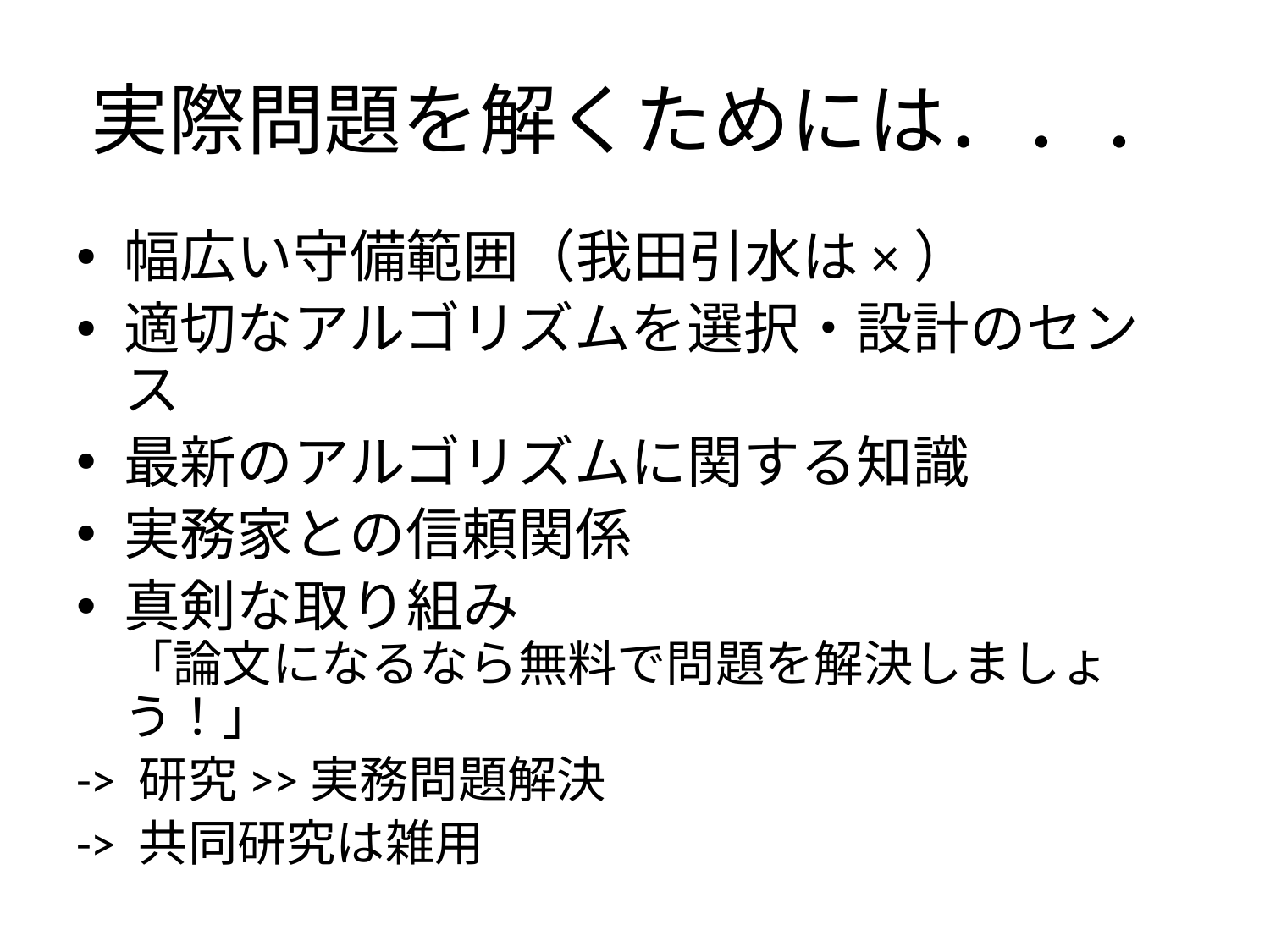

# 実際問題を解くためには．．．
幅広い守備範囲（我田引水は×）
適切なアルゴリズムを選択・設計のセンス
最新のアルゴリズムに関する知識
実務家との信頼関係
真剣な取り組み
「論文になるなら無料で問題を解決しましょう！」
-> 研究>>実務問題解決
-> 共同研究は雑用